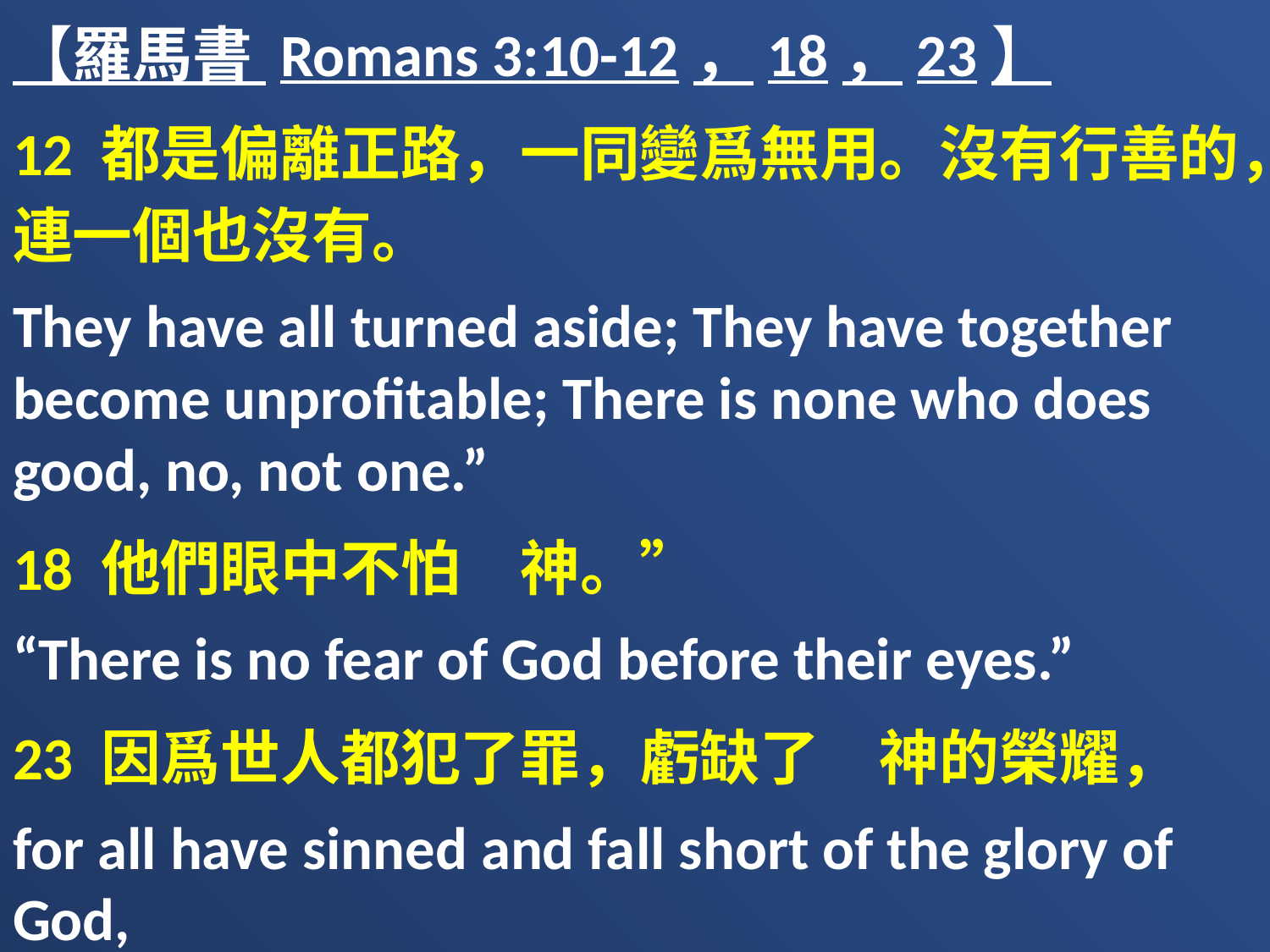

【羅馬書 Romans 3:10-12，18，23】
12 都是偏離正路，一同變爲無用。沒有行善的，連一個也沒有。
They have all turned aside; They have together become unprofitable; There is none who does good, no, not one.”
18 他們眼中不怕　神。”
“There is no fear of God before their eyes.”
23 因爲世人都犯了罪，虧缺了　神的榮耀，
for all have sinned and fall short of the glory of God,